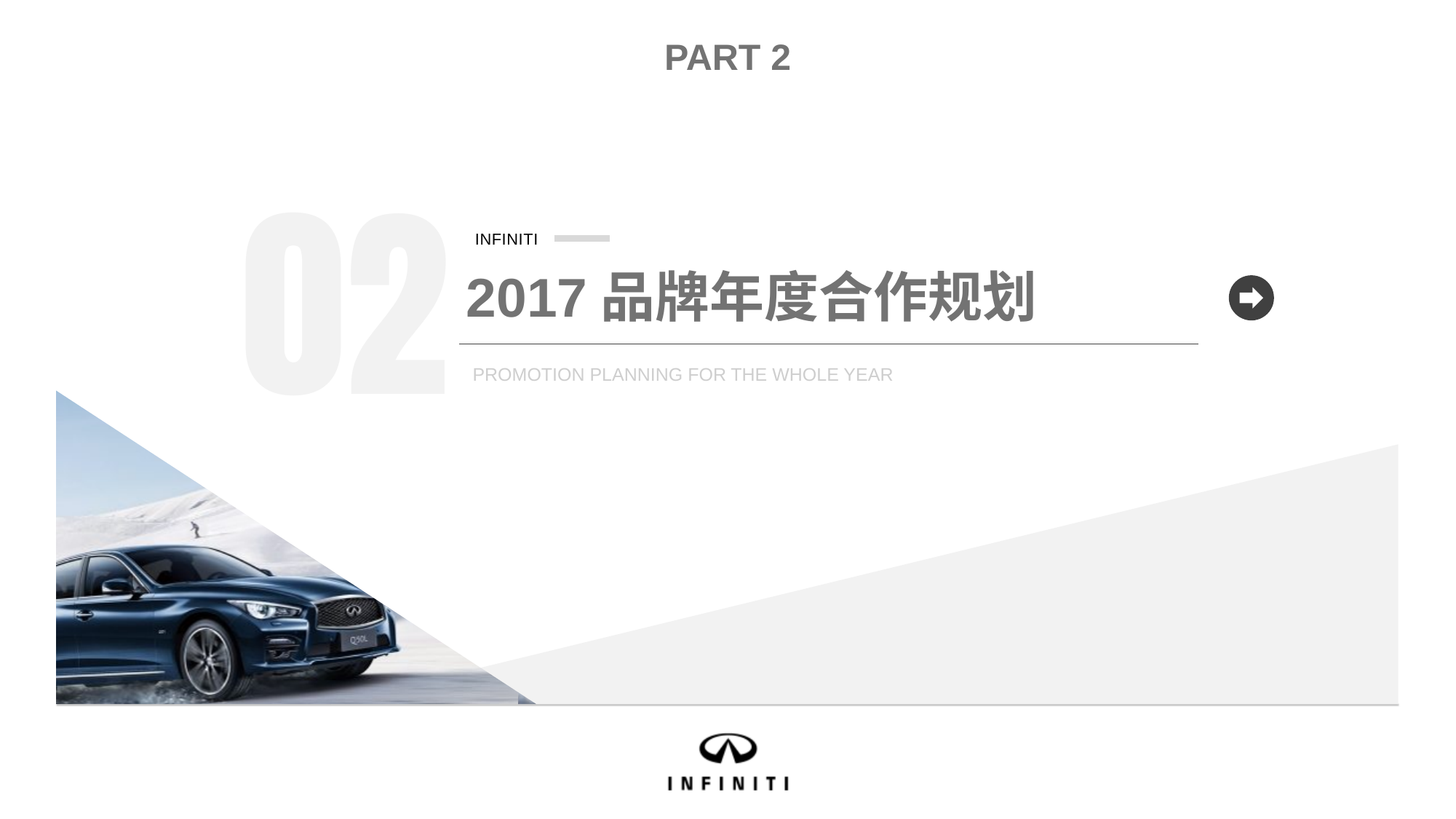

PART 2
02
2017品牌年度合作规划
PROMOTION PLANNING FOR THE WHOLE YEAR
INFINITI